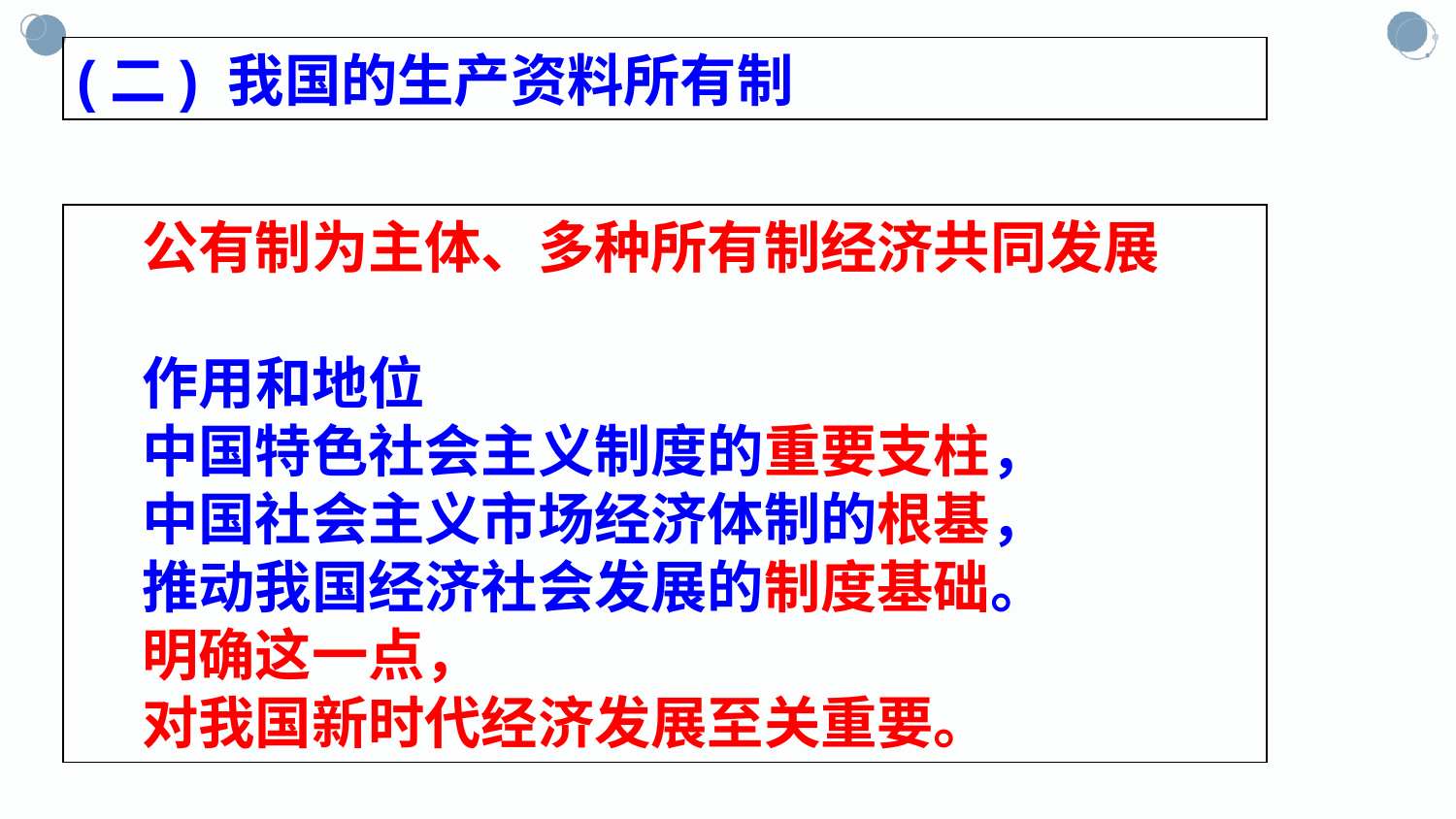

(二) 我国的生产资料所有制
    公有制为主体、多种所有制经济共同发展

    作用和地位
    中国特色社会主义制度的重要支柱，
    中国社会主义市场经济体制的根基，
    推动我国经济社会发展的制度基础。
    明确这一点，
    对我国新时代经济发展至关重要。